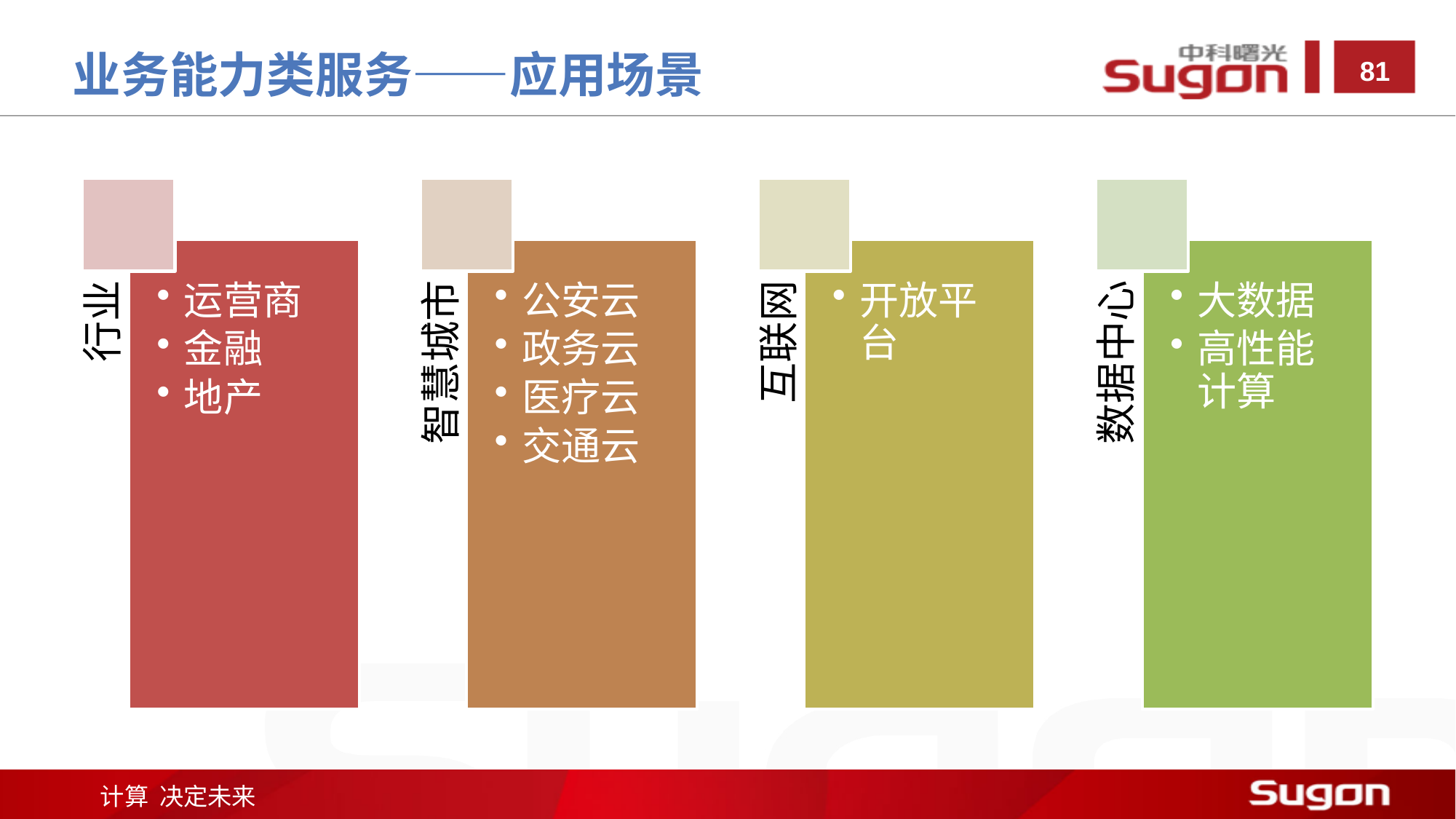

业务能力类服务——应用场景
行业
运营商
金融
地产

智慧城市
公安云
政务云
医疗云
交通云

互联网
开放平台
数据中心
大数据
高性能计算